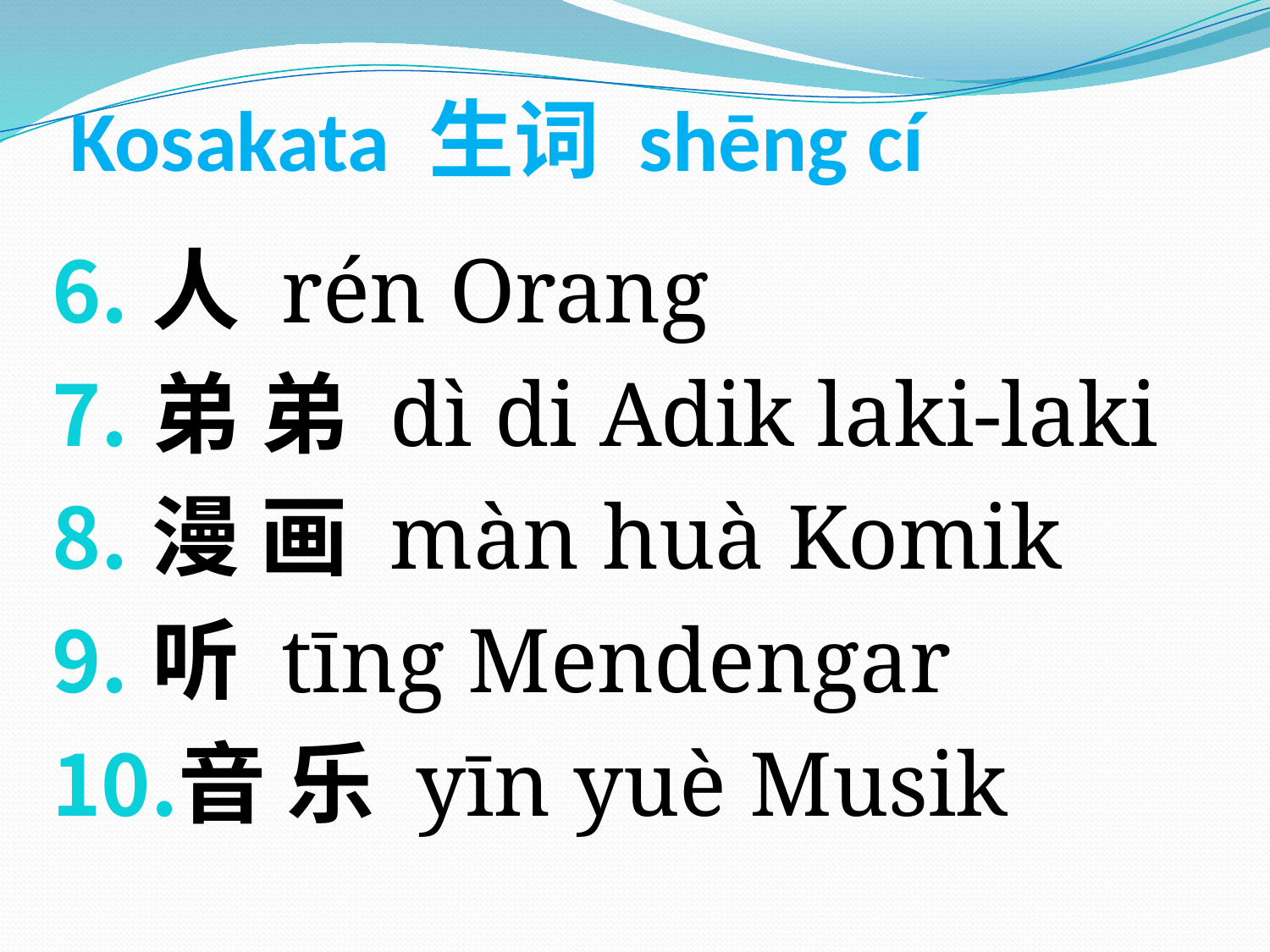

# Kosakata 生词 shēng cí
人 rén Orang
弟 弟 dì di Adik laki-laki
漫 画 màn huà Komik
听 tīng Mendengar
音 乐 yīn yuè Musik